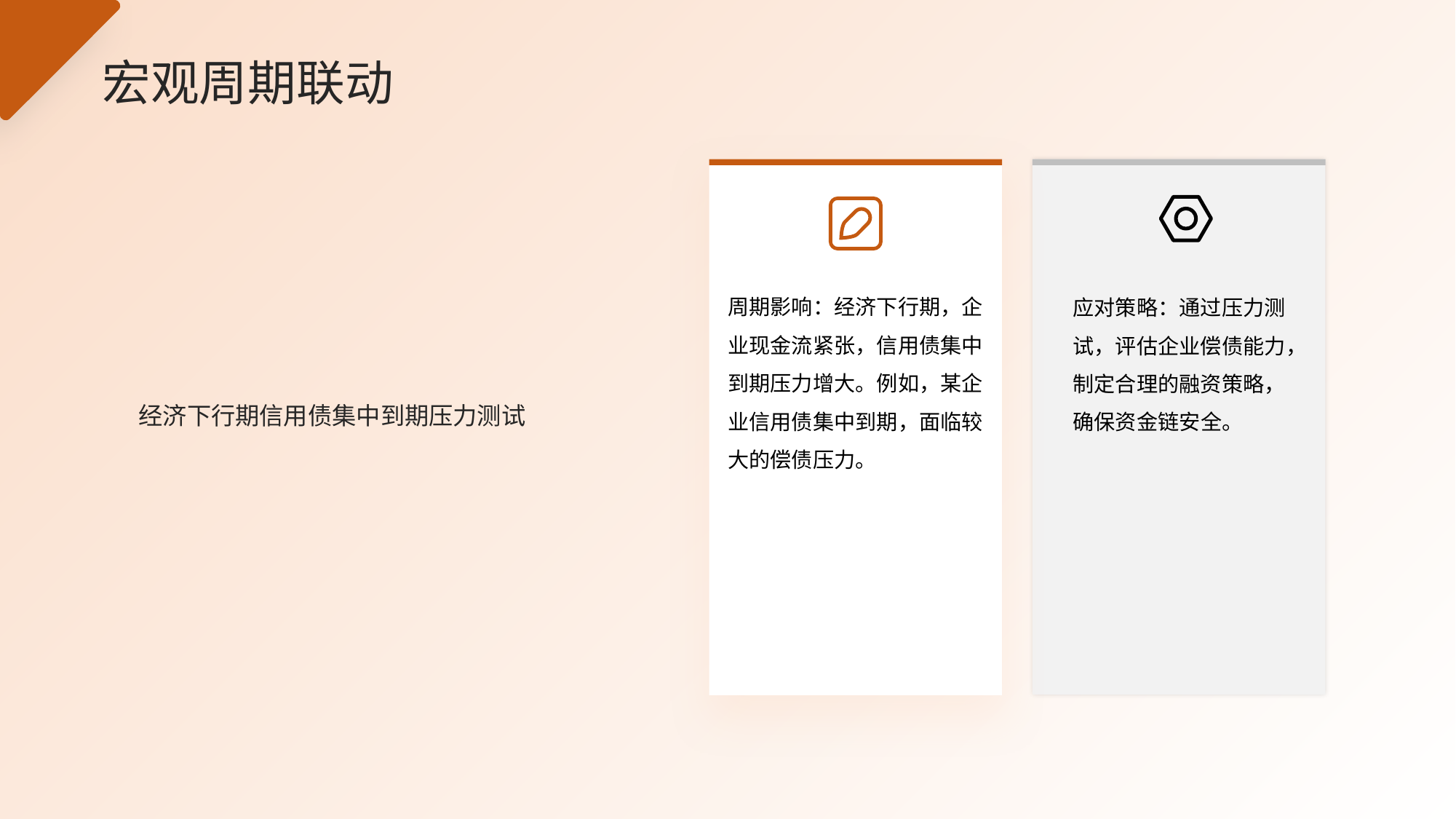

宏观周期联动

经济下行期信用债集中到期压力测试

周期影响：经济下行期，企业现金流紧张，信用债集中到期压力增大。例如，某企业信用债集中到期，面临较大的偿债压力。
应对策略：通过压力测试，评估企业偿债能力，制定合理的融资策略，确保资金链安全。